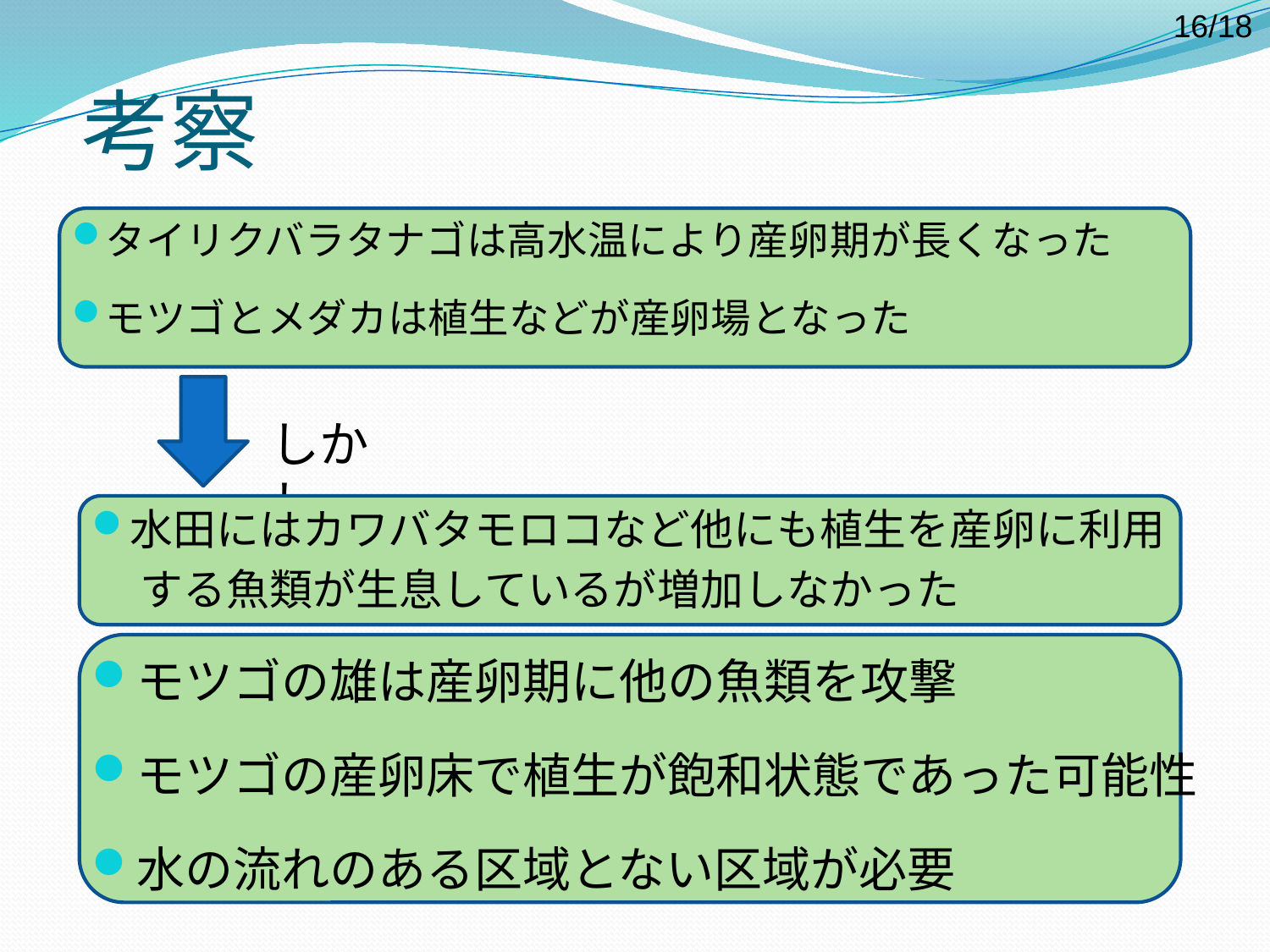

16/18
考察

タイリクバラタナゴは高水温により産卵期が長くなった

モツゴとメダカは植生などが産卵場となった

しかし

水田にはカワバタモロコなど他にも植生を産卵に利用
    する魚類が生息しているが増加しなかった

モツゴの雄は産卵期に他の魚類を攻撃

モツゴの産卵床で植生が飽和状態であった可能性

水の流れのある区域とない区域が必要